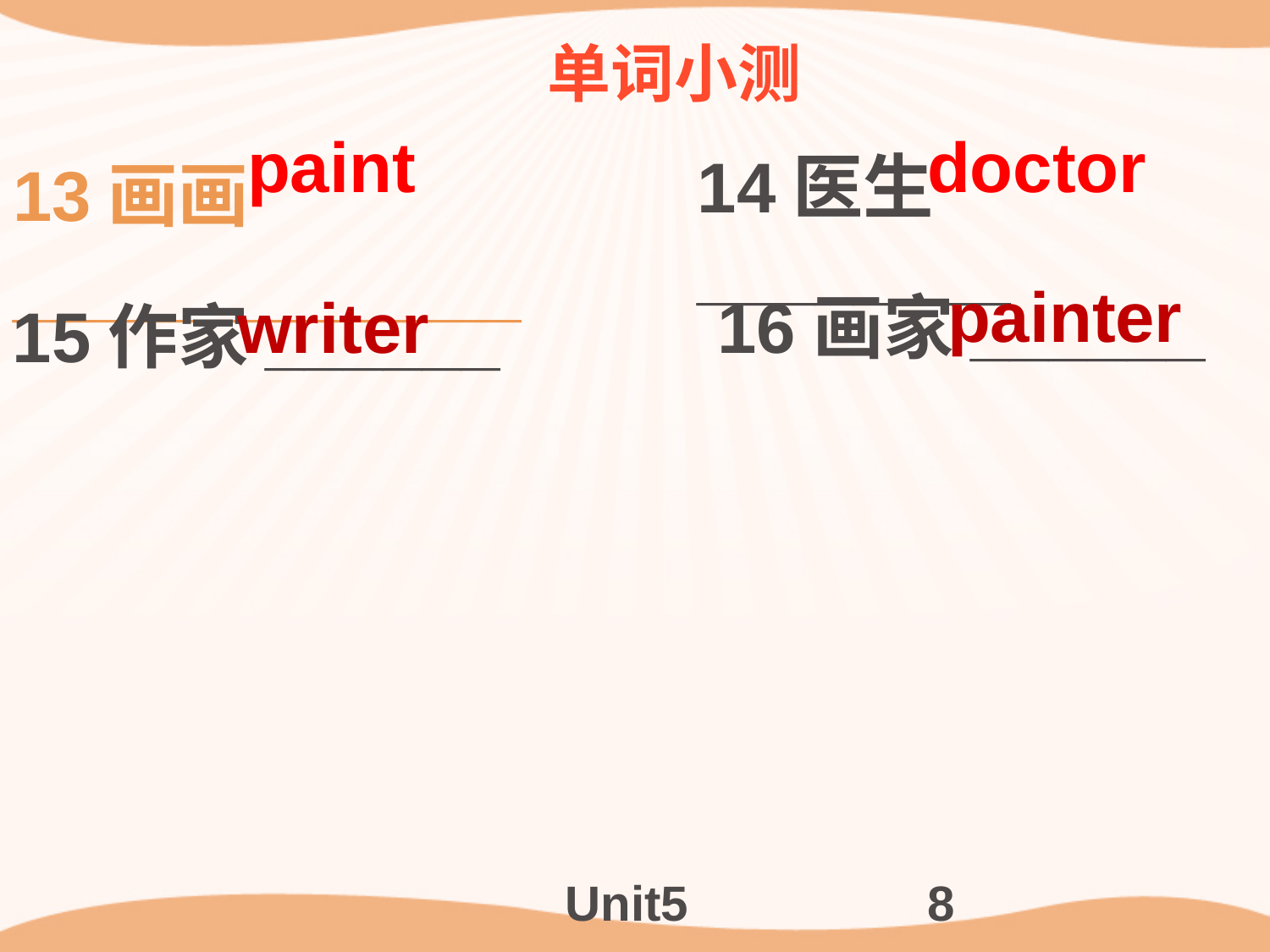

# 单词小测
paint
doctor
13画画_____________
14医生________
painter
writer
16画家______
15作家______
Unit5
8